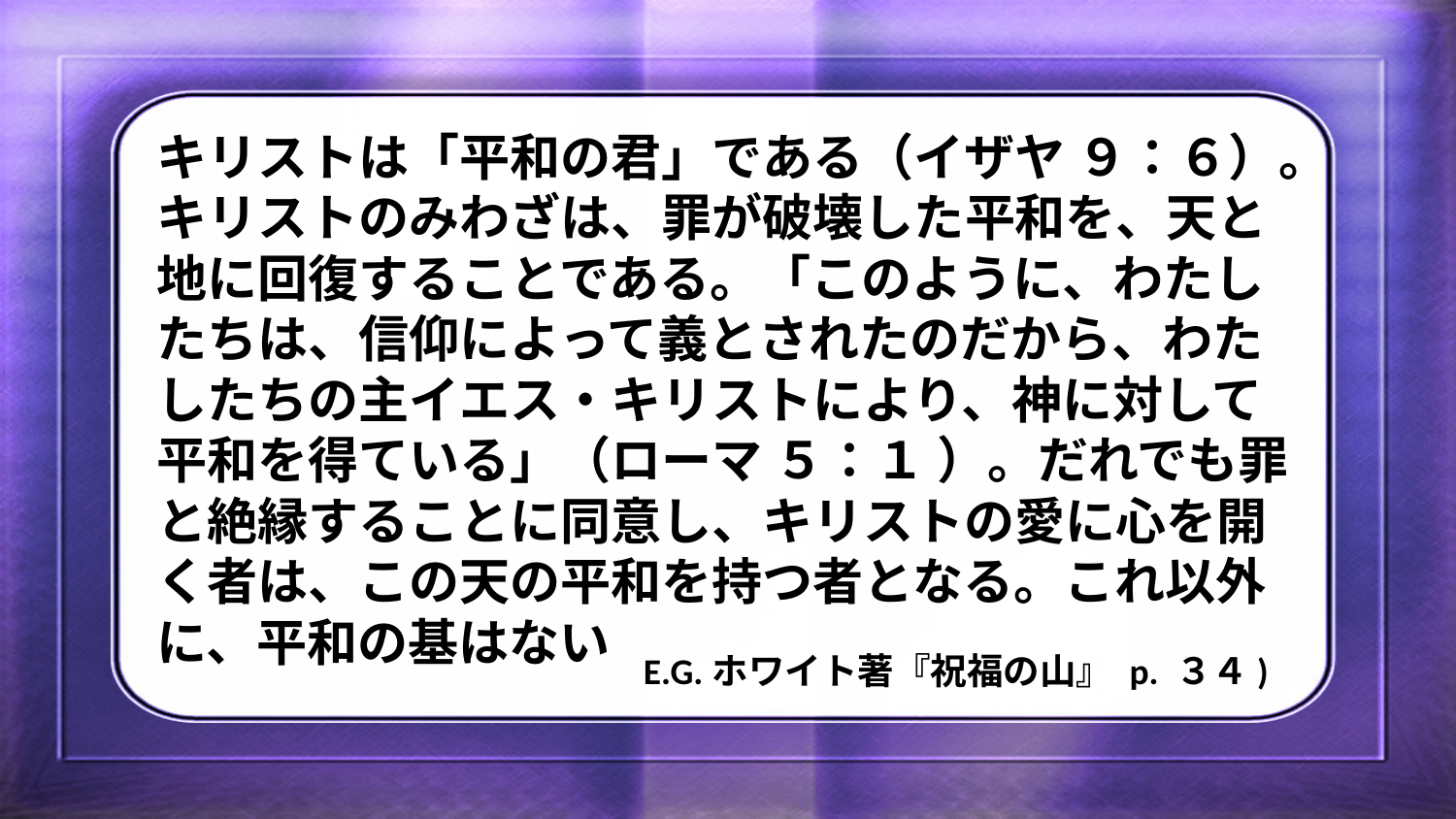

キリストは「平和の君」である（イザヤ ９：６）。キリストのみわざは、罪が破壊した平和を、天と地に回復することである。「このように、わたしたちは、信仰によって義とされたのだから、わたしたちの主イエス・キリストにより、神に対して平和を得ている」（ローマ ５：１ ）。だれでも罪と絶縁することに同意し、キリストの愛に心を開く者は、この天の平和を持つ者となる。これ以外に、平和の基はない
E.G.ホワイト著『祝福の山』 p. ３４)